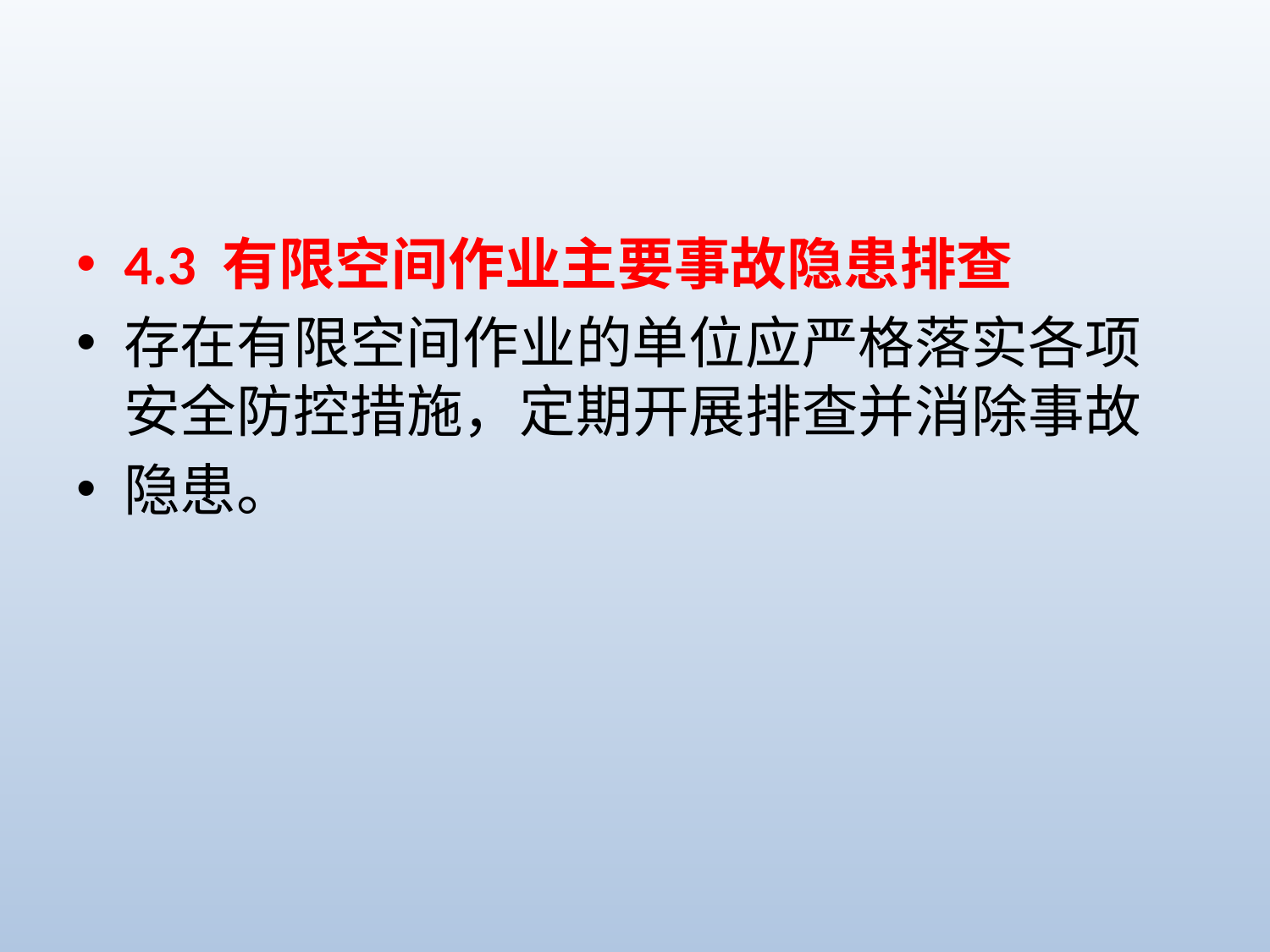

#
4.3 有限空间作业主要事故隐患排查
存在有限空间作业的单位应严格落实各项安全防控措施，定期开展排查并消除事故
隐患。